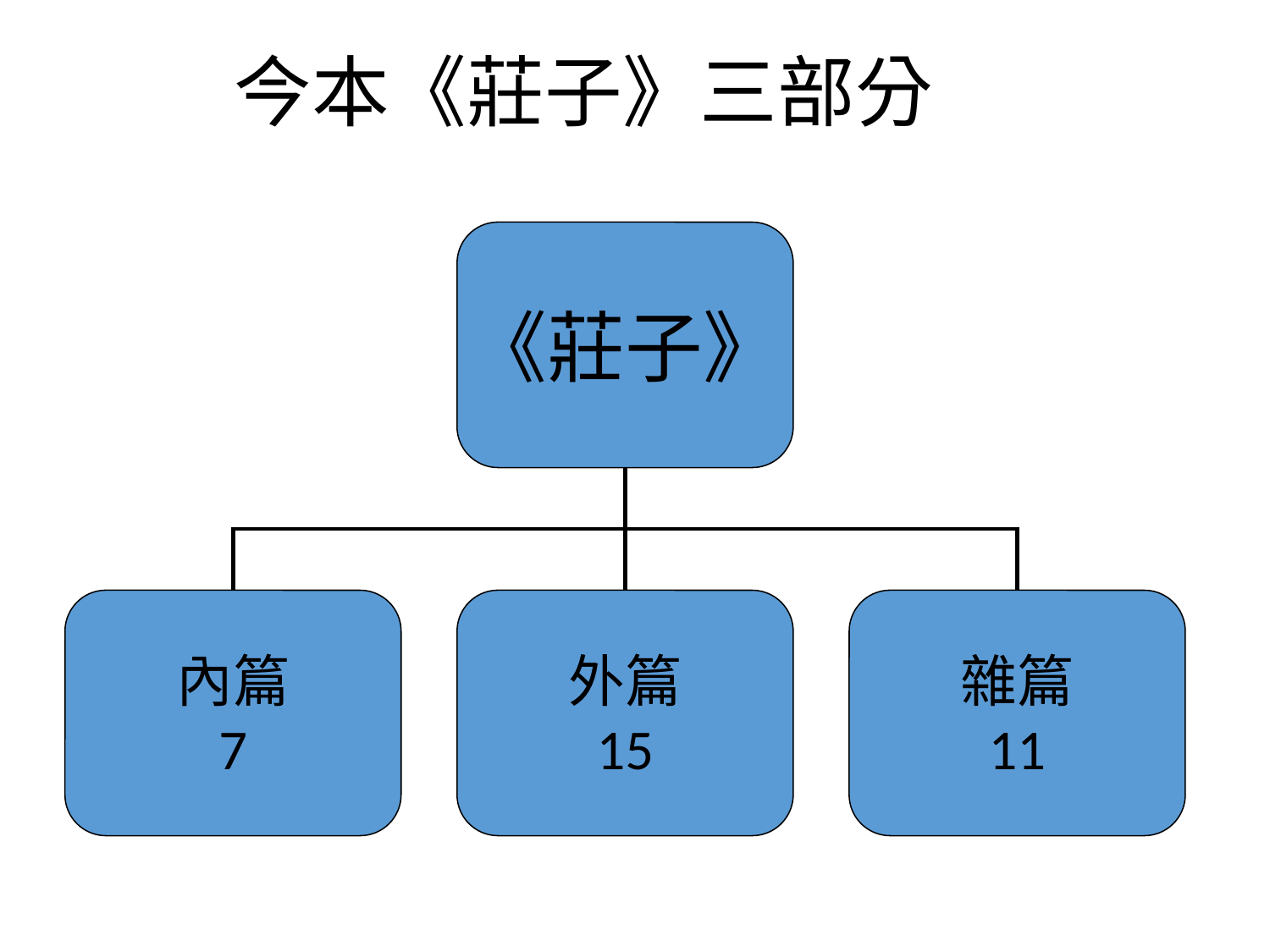

# 今本《莊子》三部分

《莊子》
內篇
7
外篇
15
雜篇
11